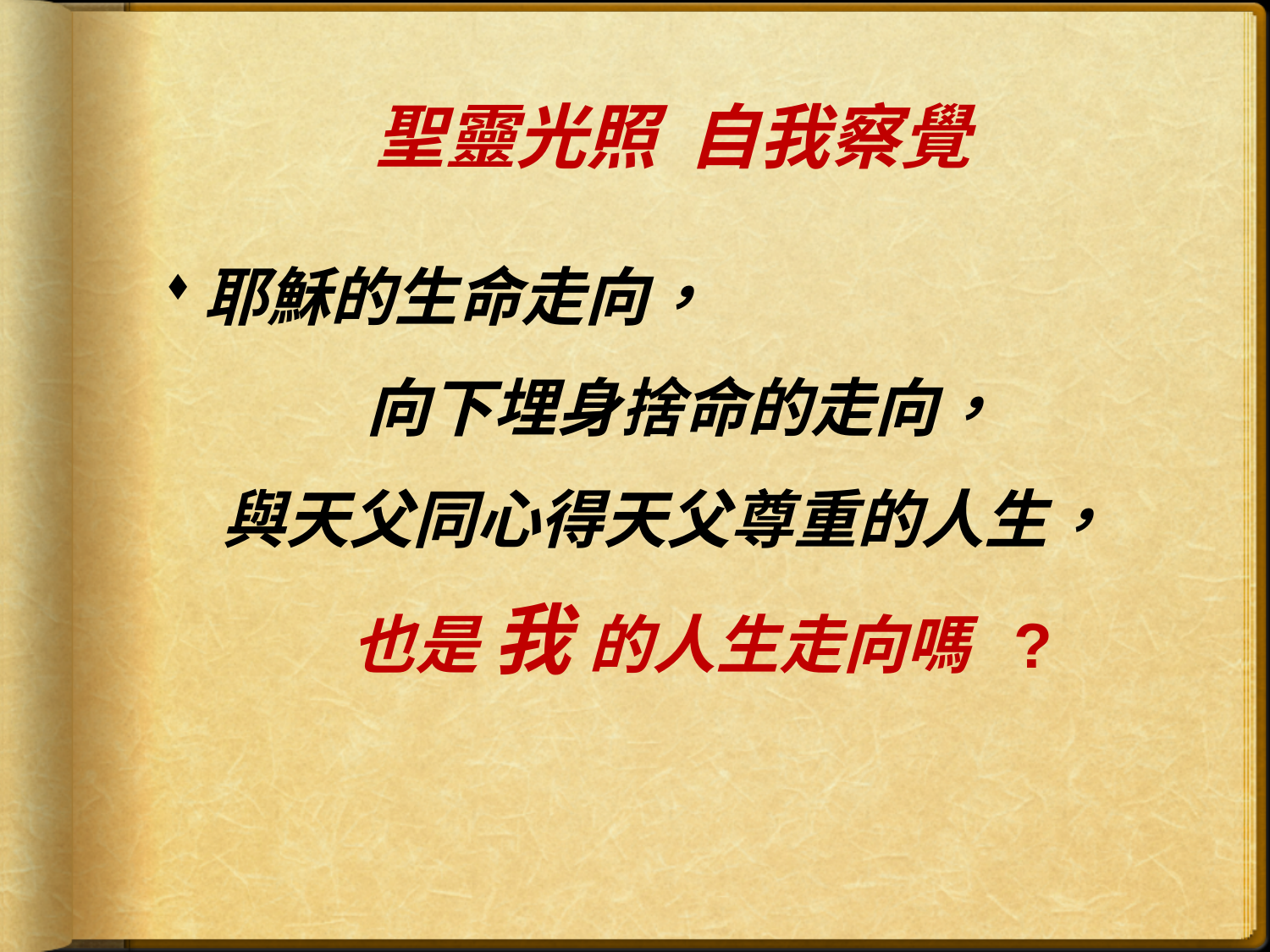

# 聖靈光照  自我察覺
耶穌的生命走向，
             向下埋身捨命的走向，
   與天父同心得天父尊重的人生，
            也是 我 的人生走向嗎  ?